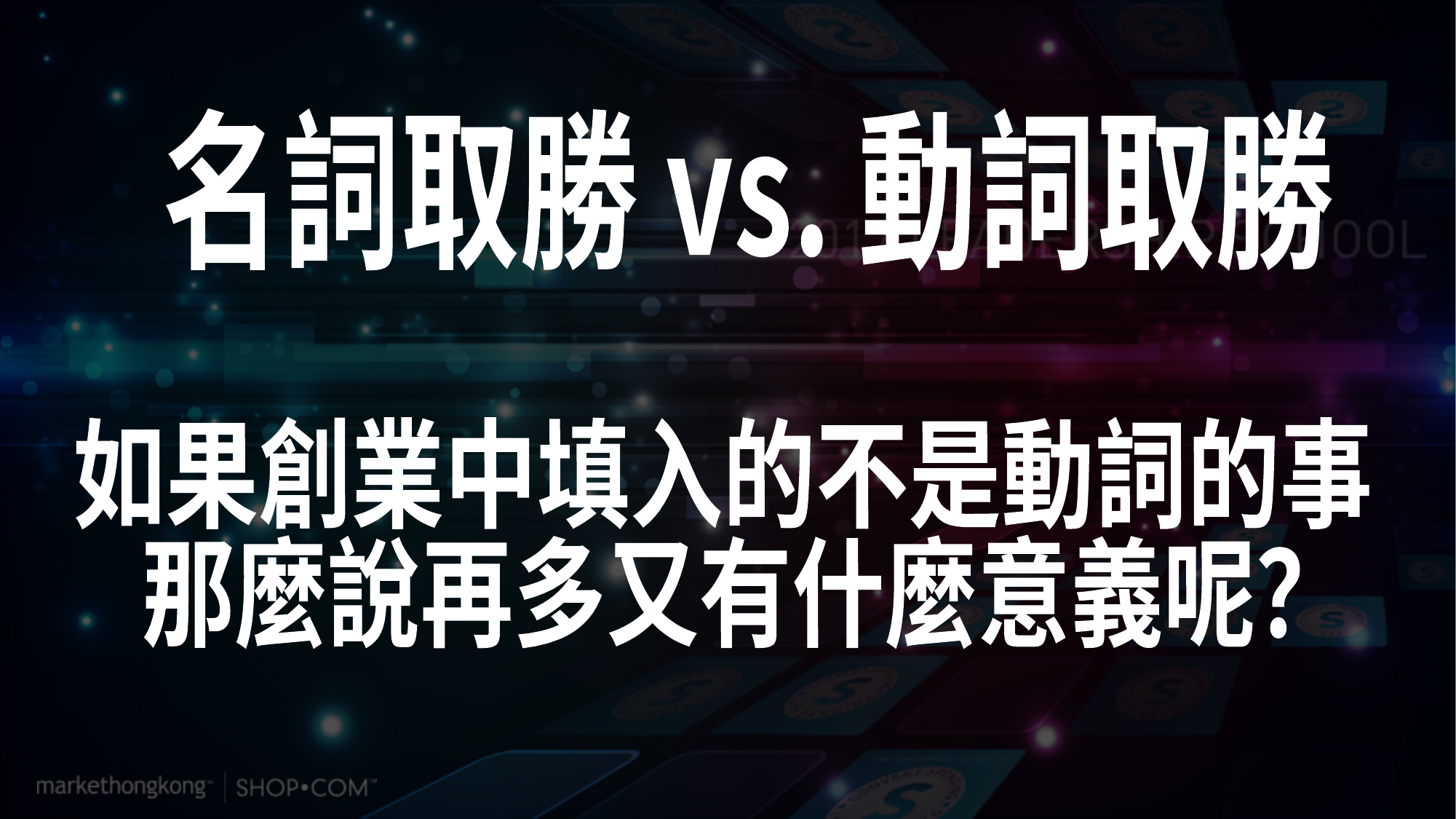

名詞取勝 vs. 動詞取勝
如果創業中填入的不是動詞的事
那麼說再多又有什麼意義呢？